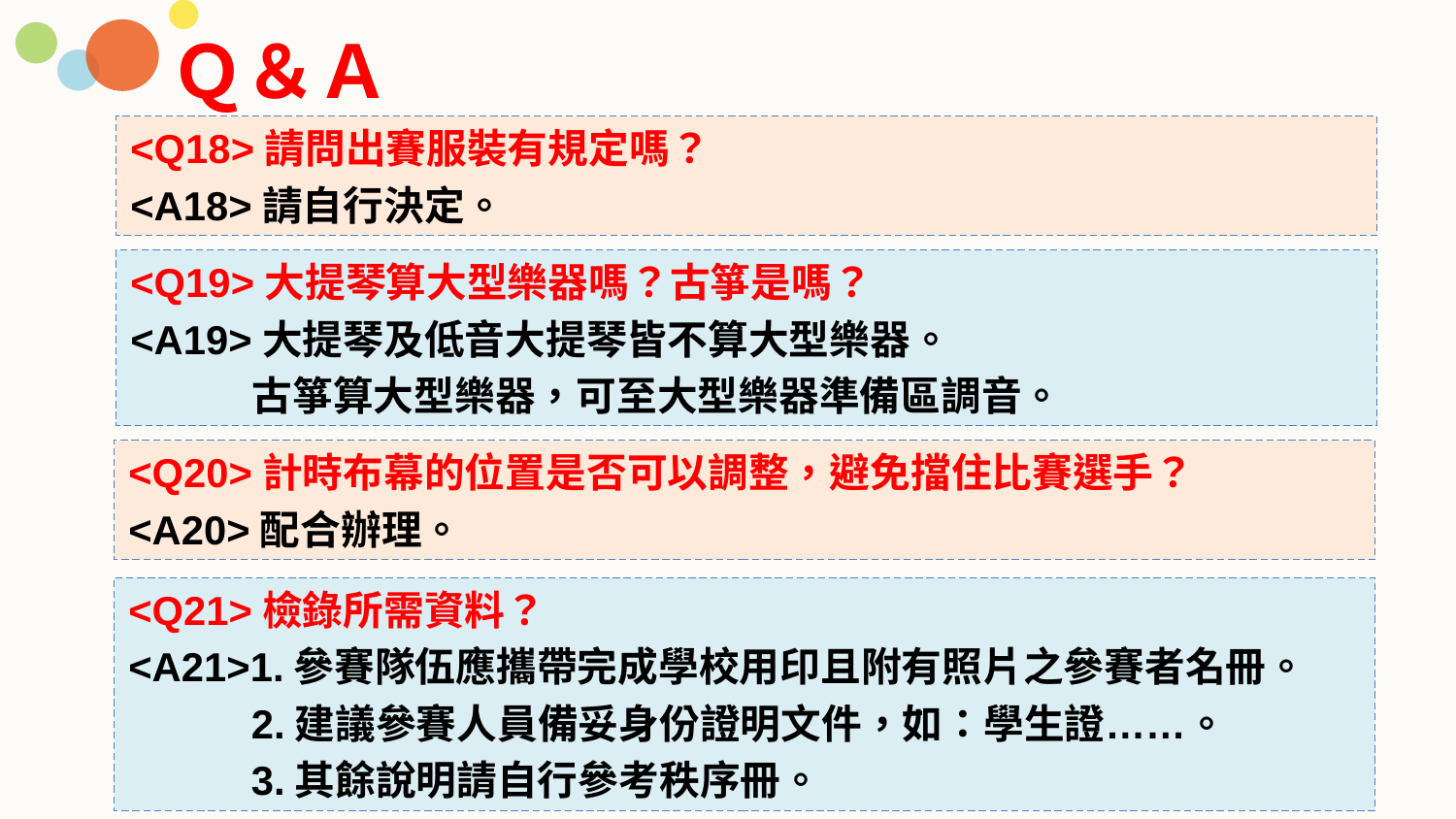

Ｑ＆Ａ

<Q18>請問出賽服裝有規定嗎？
<A18>請自行決定。
<Q19>大提琴算大型樂器嗎？古箏是嗎？
<A19>大提琴及低音大提琴皆不算大型樂器。
　　　古箏算大型樂器，可至大型樂器準備區調音。
<Q20>計時布幕的位置是否可以調整，避免擋住比賽選手？
<A20>配合辦理。
<Q21>檢錄所需資料？
<A21>1.參賽隊伍應攜帶完成學校用印且附有照片之參賽者名冊。
           2.建議參賽人員備妥身份證明文件，如：學生證……。
           3.其餘說明請自行參考秩序冊。